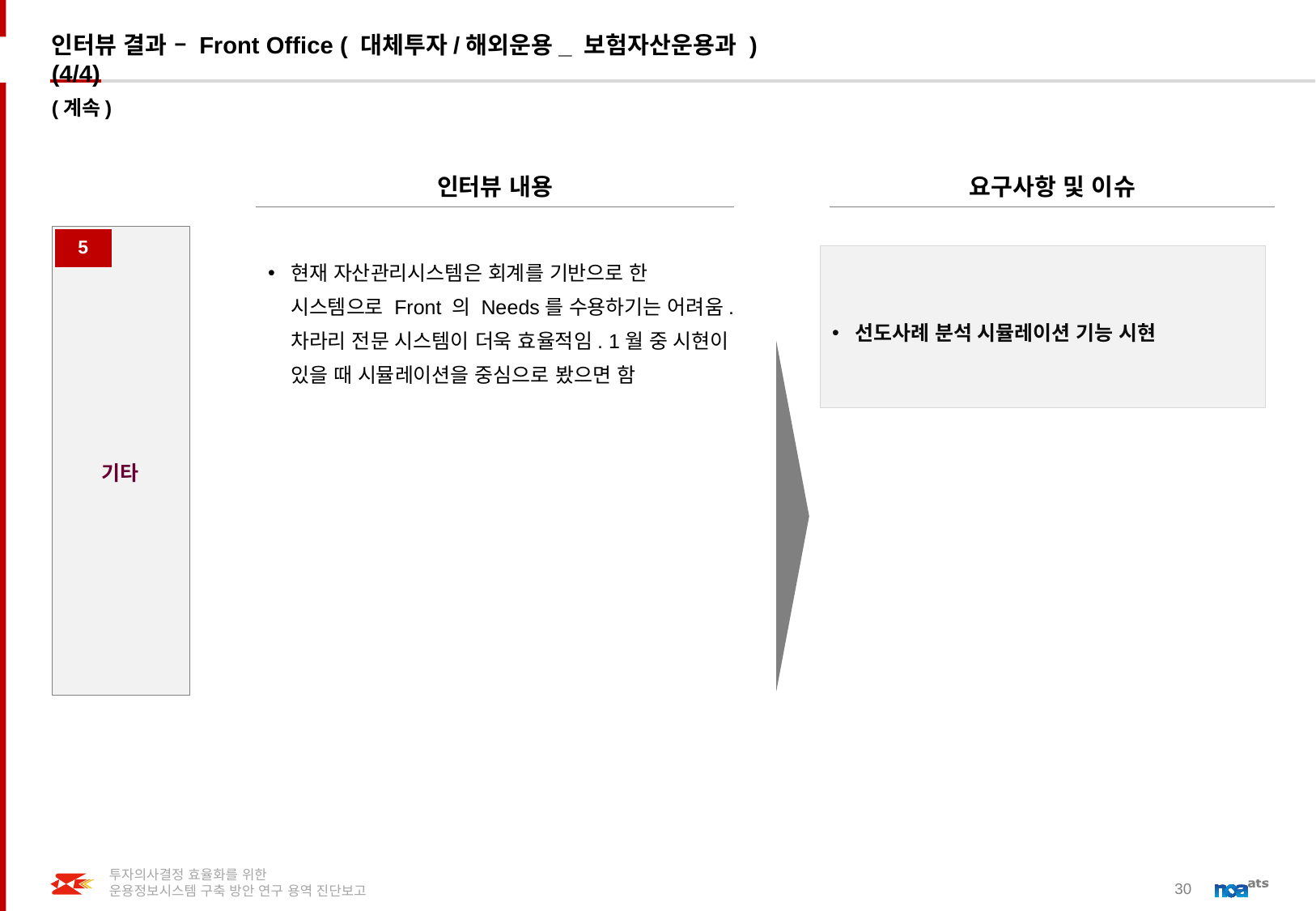

# 인터뷰 결과 – Front Office ( 대체투자/해외운용_ 보험자산운용과 )(4/4)
(계속)
인터뷰 내용
요구사항 및 이슈

기타
5
현재 자산관리시스템은 회계를 기반으로 한 시스템으로 Front 의 Needs를 수용하기는 어려움. 차라리 전문 시스템이 더욱 효율적임. 1월 중 시현이 있을 때 시뮬레이션을 중심으로 봤으면 함

선도사례 분석 시뮬레이션 기능 시현